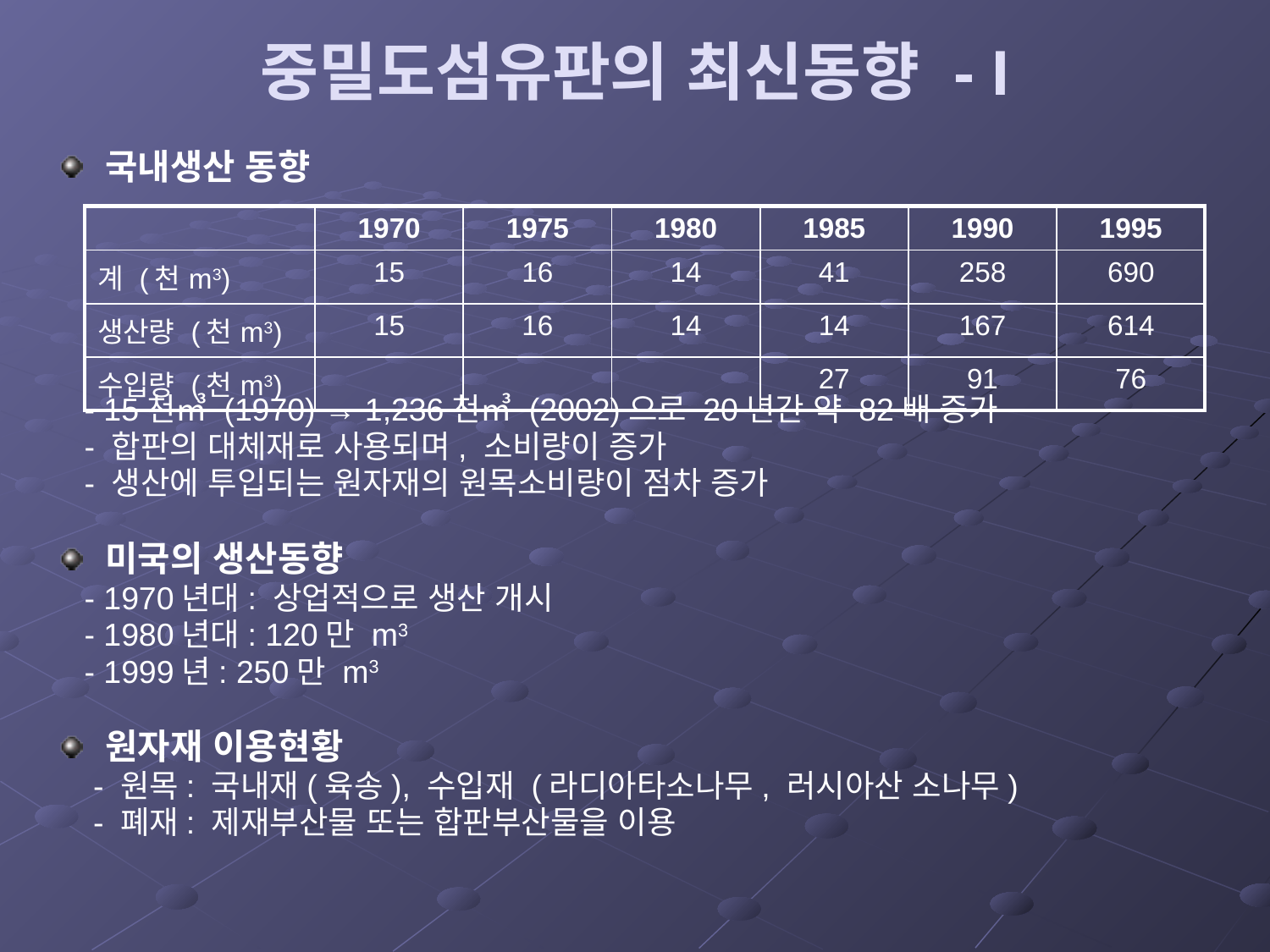

# 중밀도섬유판의 최신동향 - I
국내생산 동향

   - 15천㎥ (1970) → 1,236천㎥ (2002)으로 20년간 약 82배 증가
   - 합판의 대체재로 사용되며, 소비량이 증가
   - 생산에 투입되는 원자재의 원목소비량이 점차 증가

미국의 생산동향
   - 1970년대: 상업적으로 생산 개시
   - 1980년대: 120만 m3
   - 1999년: 250만 m3

원자재 이용현황
    - 원목: 국내재(육송), 수입재 (라디아타소나무, 러시아산 소나무)
    - 폐재: 제재부산물 또는 합판부산물을 이용
|  | 1970 | 1975 | 1980 | 1985 | 1990 | 1995 |
| --- | --- | --- | --- | --- | --- | --- |
| 계 (천m3) | 15 | 16 | 14 | 41 | 258 | 690 |
| 생산량 (천m3) | 15 | 16 | 14 | 14 | 167 | 614 |
| 수입량 (천m3) |  |  |  | 27 | 91 | 76 |